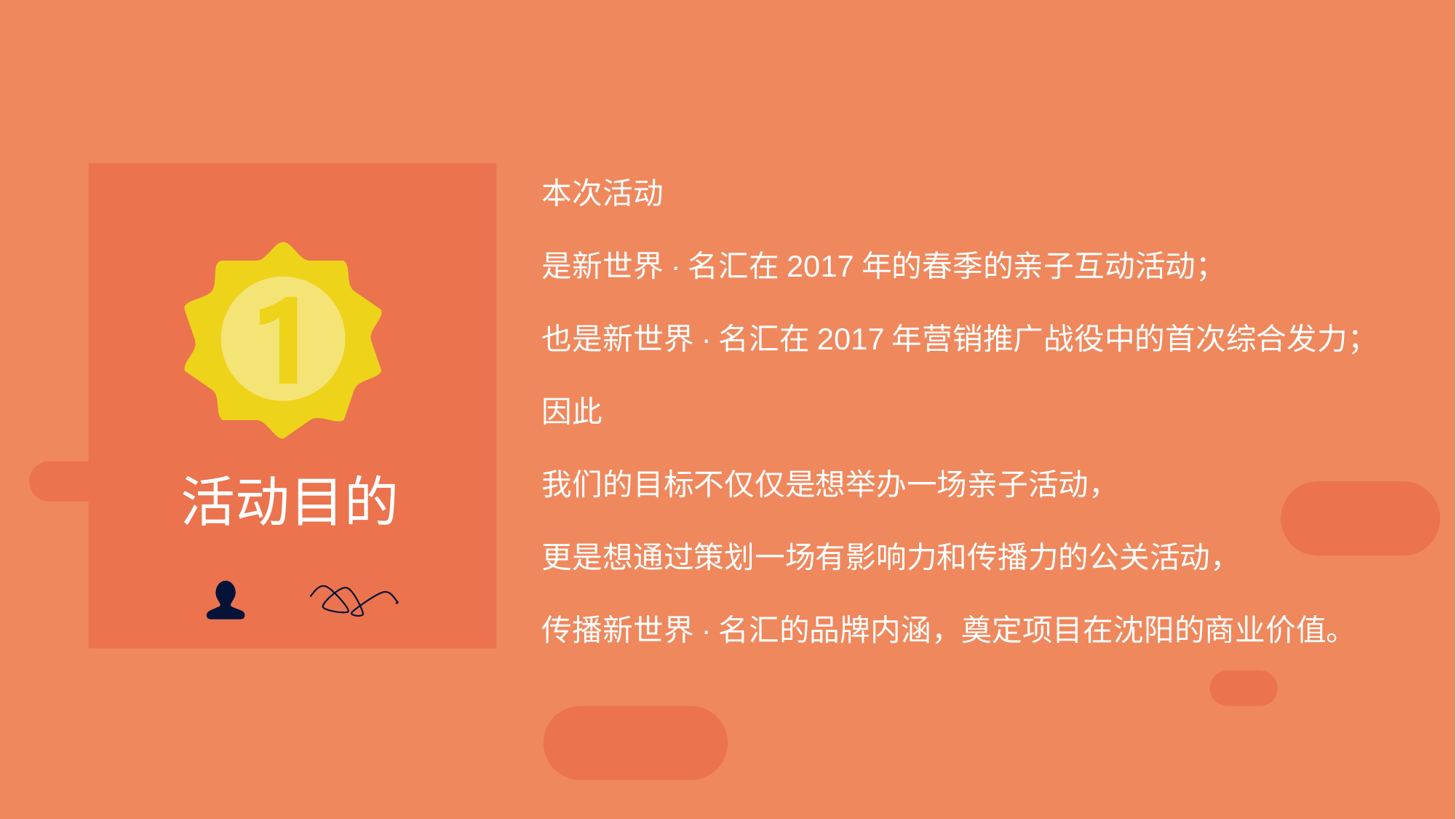

本次活动
是新世界·名汇在2017年的春季的亲子互动活动；
也是新世界·名汇在2017年营销推广战役中的首次综合发力；
因此
我们的目标不仅仅是想举办一场亲子活动，
更是想通过策划一场有影响力和传播力的公关活动，
传播新世界·名汇的品牌内涵，奠定项目在沈阳的商业价值。

活动目的